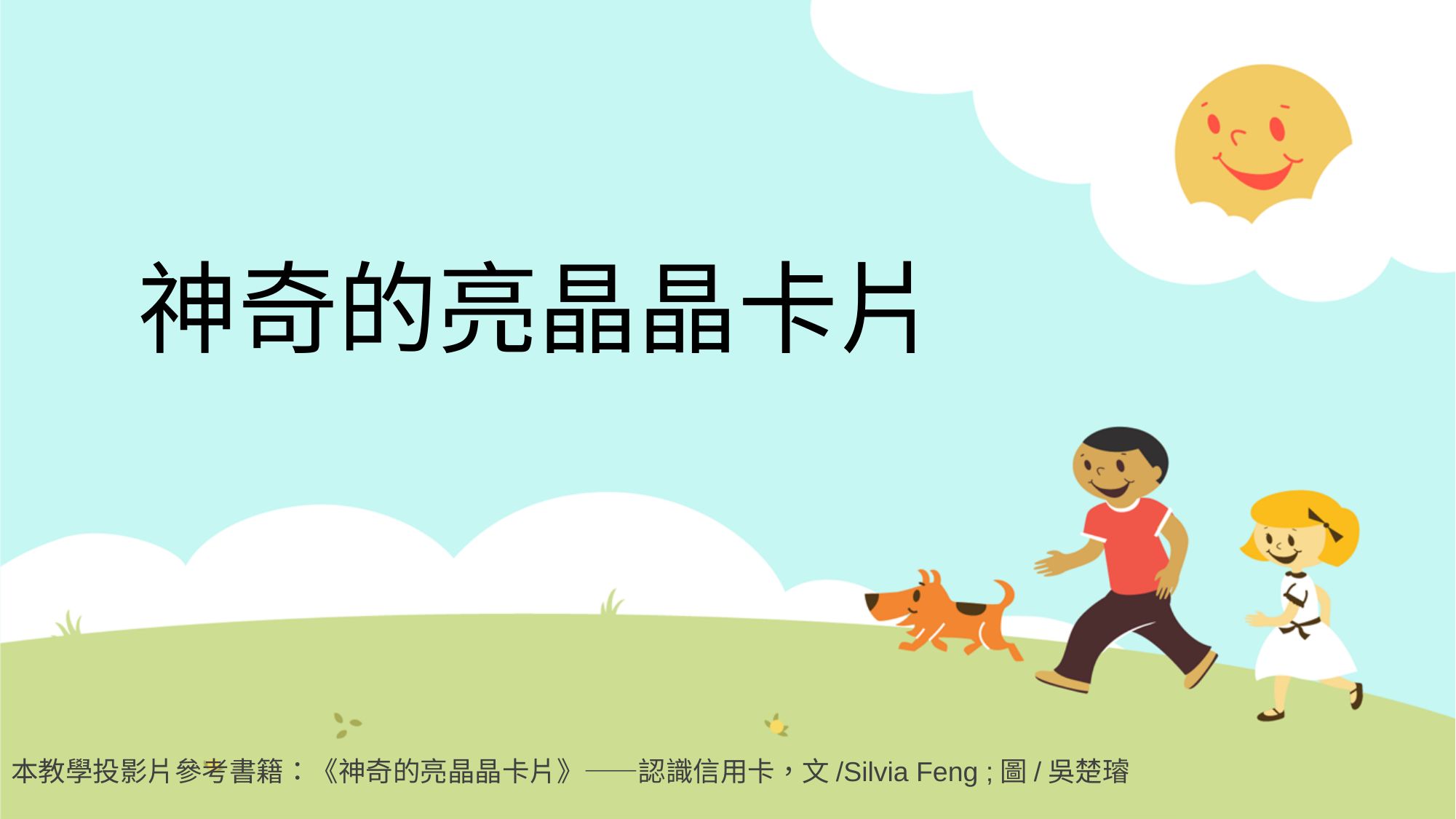

# 神奇的亮晶晶卡片
本教學投影片參考書籍：《神奇的亮晶晶卡片》——認識信用卡，文/Silvia Feng ;圖/吳楚璿